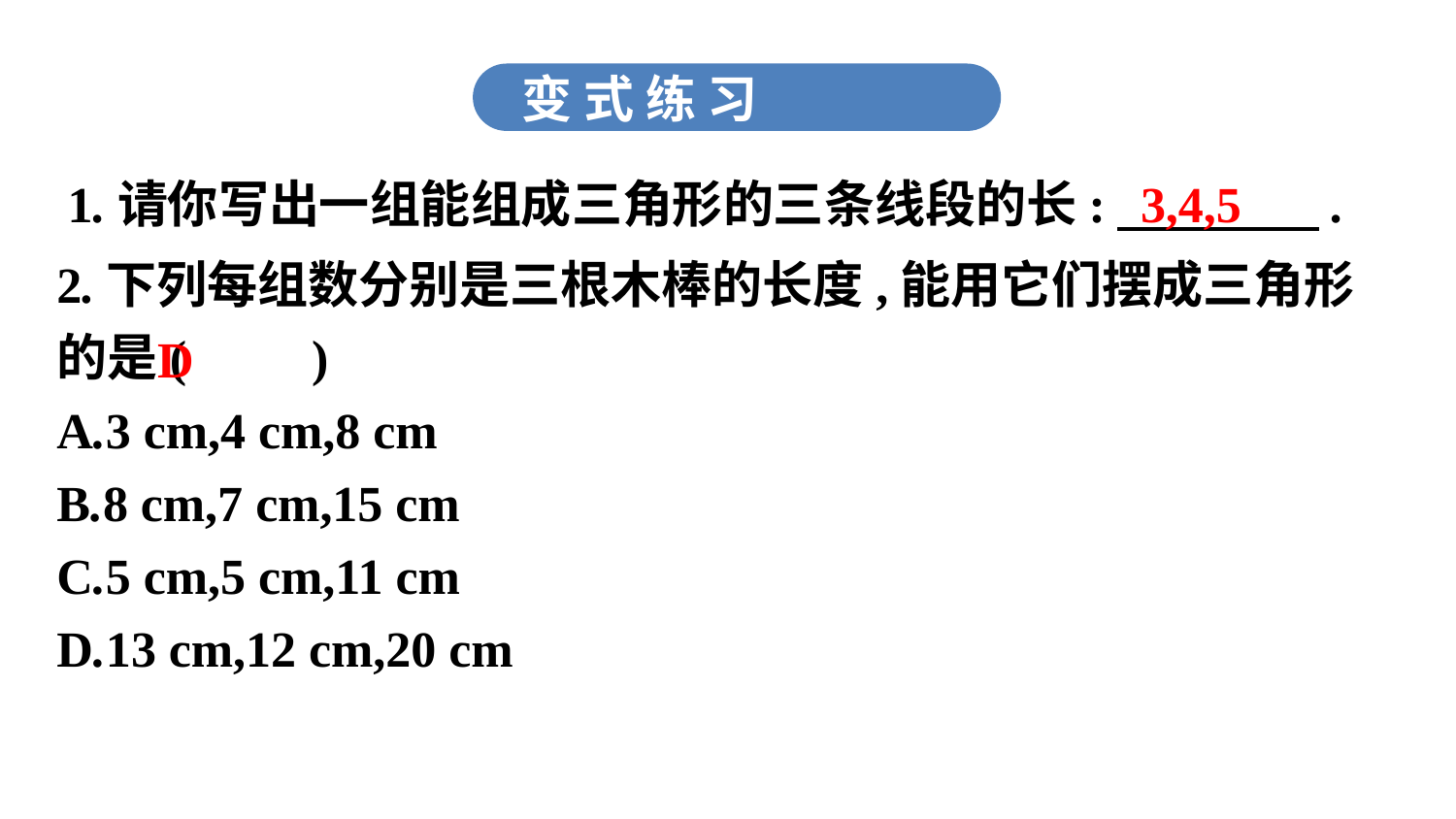

变 式 练 习
1.请你写出一组能组成三角形的三条线段的长:　　　　.
3,4,5
2.下列每组数分别是三根木棒的长度,能用它们摆成三角形的是(　　)
A.3 cm,4 cm,8 cm
B.8 cm,7 cm,15 cm
C.5 cm,5 cm,11 cm
D.13 cm,12 cm,20 cm
D